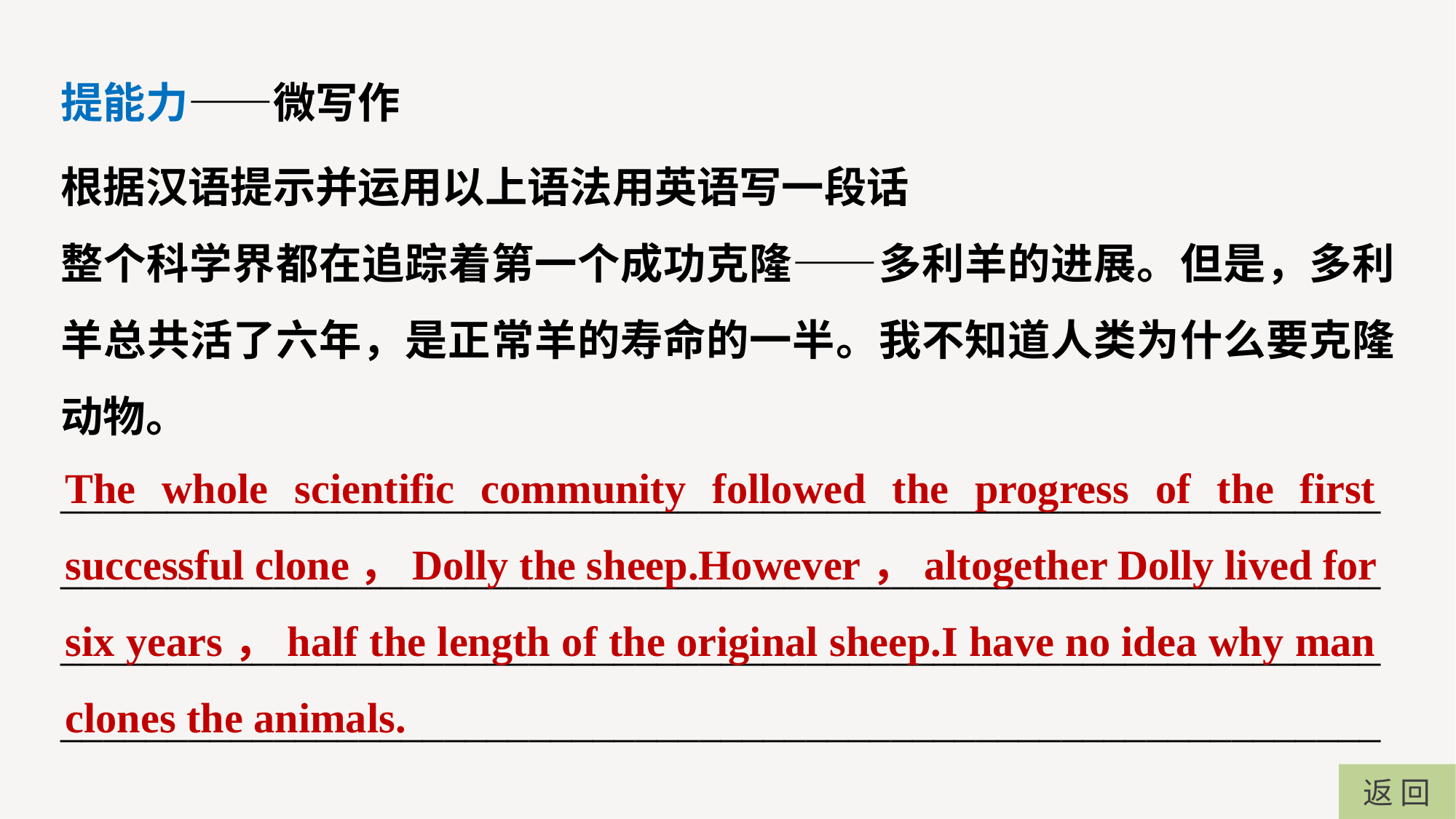

提能力——微写作
根据汉语提示并运用以上语法用英语写一段话
整个科学界都在追踪着第一个成功克隆——多利羊的进展。但是，多利羊总共活了六年，是正常羊的寿命的一半。我不知道人类为什么要克隆动物。
________________________________________________________________________________________________________________________________________________________________________________________________________________________________________________________
The whole scientific community followed the progress of the first successful clone，Dolly the sheep.However，altogether Dolly lived for six years，half the length of the original sheep.I have no idea why man clones the animals.
返 回